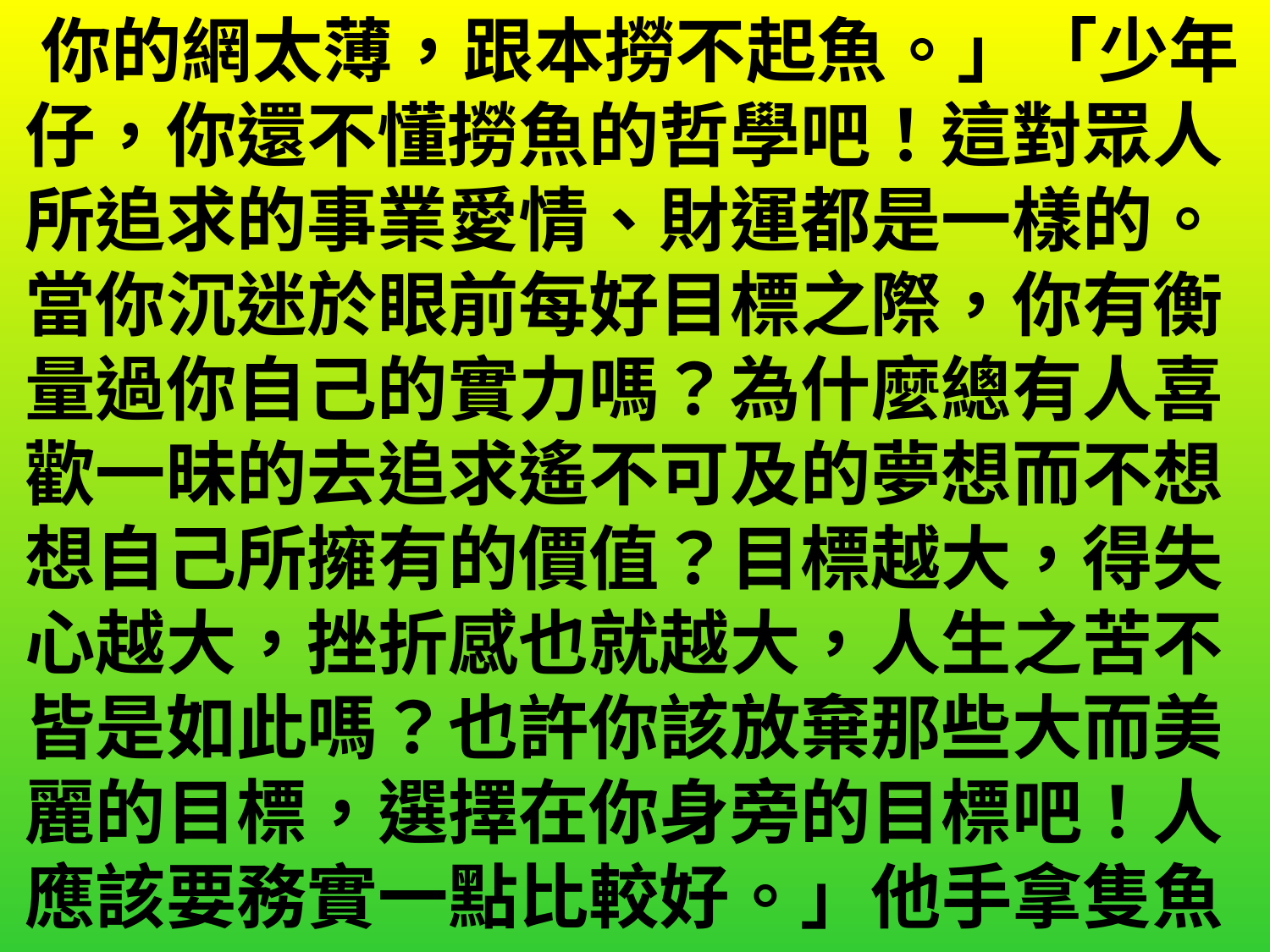

你的網太薄，跟本撈不起魚。」「少年仔，你還不懂撈魚的哲學吧！這對眾人所追求的事業愛情、財運都是一樣的。當你沉迷於眼前每好目標之際，你有衡量過你自己的實力嗎？為什麼總有人喜歡一昧的去追求遙不可及的夢想而不想想自己所擁有的價值？目標越大，得失心越大，挫折感也就越大，人生之苦不皆是如此嗎？也許你該放棄那些大而美麗的目標，選擇在你身旁的目標吧！人應該要務實一點比較好。」他手拿隻魚